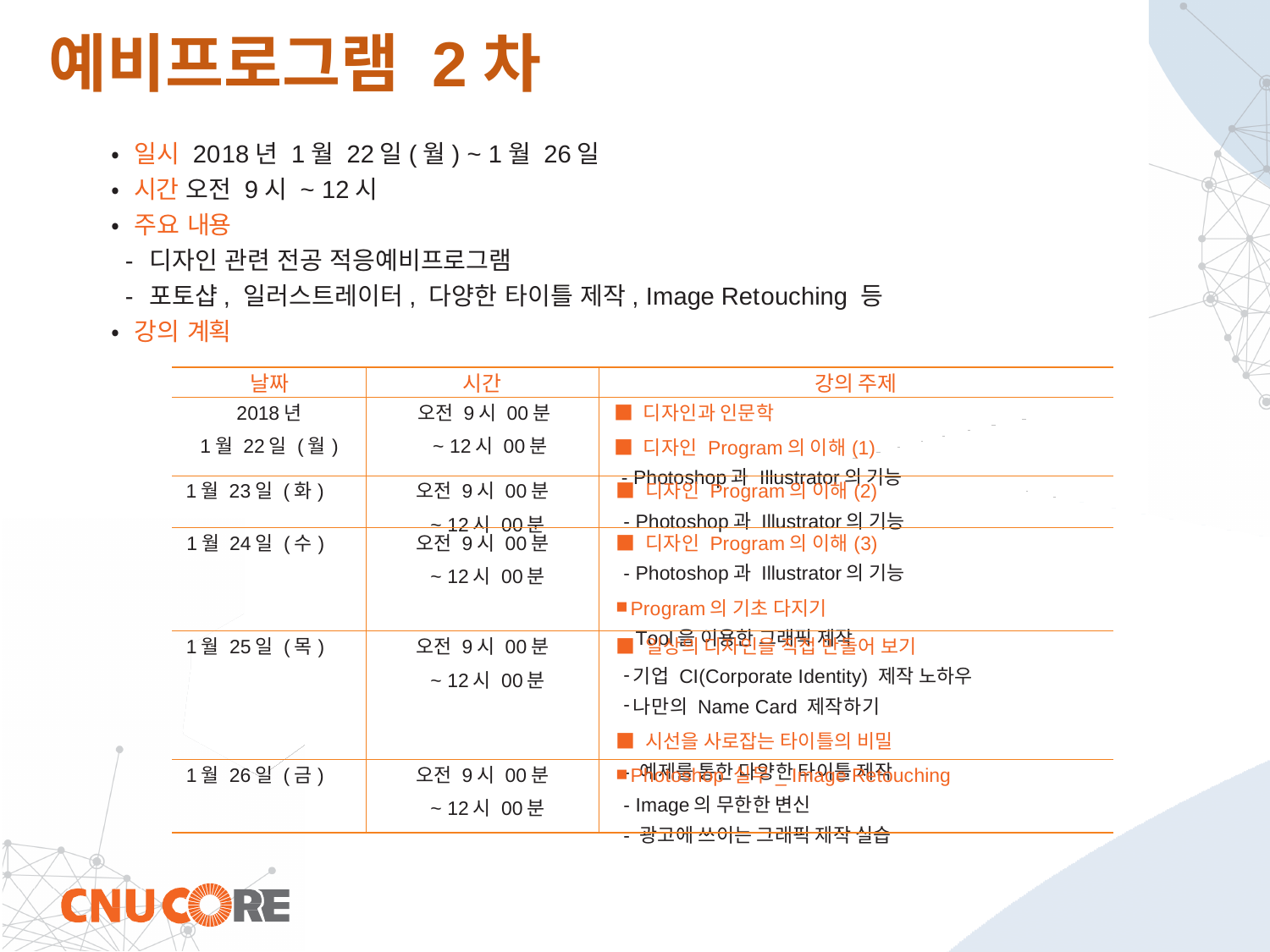

# 예비프로그램 2차
•일시 2018년 1월 22일(월) ~ 1월 26일
•시간 오전 9시 ~ 12시
•주요 내용
- 디자인 관련 전공 적응예비프로그램
- 포토샵, 일러스트레이터, 다양한 타이틀 제작, Image Retouching 등
•강의 계획
| 날짜 | 시간 | 강의 주제 |
| --- | --- | --- |
| 2018년 1월 22일 (월) | 오전 9시 00분 ~ 12시 00분 | ■ 디자인과 인문학 ■ 디자인 Program의 이해(1) - Photoshop과 Illustrator의 기능 |
| 1월 23일 (화) | 오전 9시 00분 ~ 12시 00분 | ■ 디자인 Program의 이해(2) - Photoshop과 Illustrator의 기능 |
| 1월 24일 (수) | 오전 9시 00분 ~ 12시 00분 | ■ 디자인 Program의 이해(3) - Photoshop과 Illustrator의 기능 Program의 기초 다지기 - Tool을 이용한 그래픽 제작 |
| 1월 25일 (목) | 오전 9시 00분 ~ 12시 00분 | ■ 일상의 디자인을 직접 만들어 보기 기업 CI(Corporate Identity) 제작 노하우 나만의 Name Card 제작하기 ■ 시선을 사로잡는 타이틀의 비밀 - 예제를 통한 다양한 타이틀 제작 |
| 1월 26일 (금) | 오전 9시 00분 ~ 12시 00분 | Photoshop 실무\_ Image Retouching - Image의 무한한 변신 - 광고에 쓰이는 그래픽 제작 실습 |